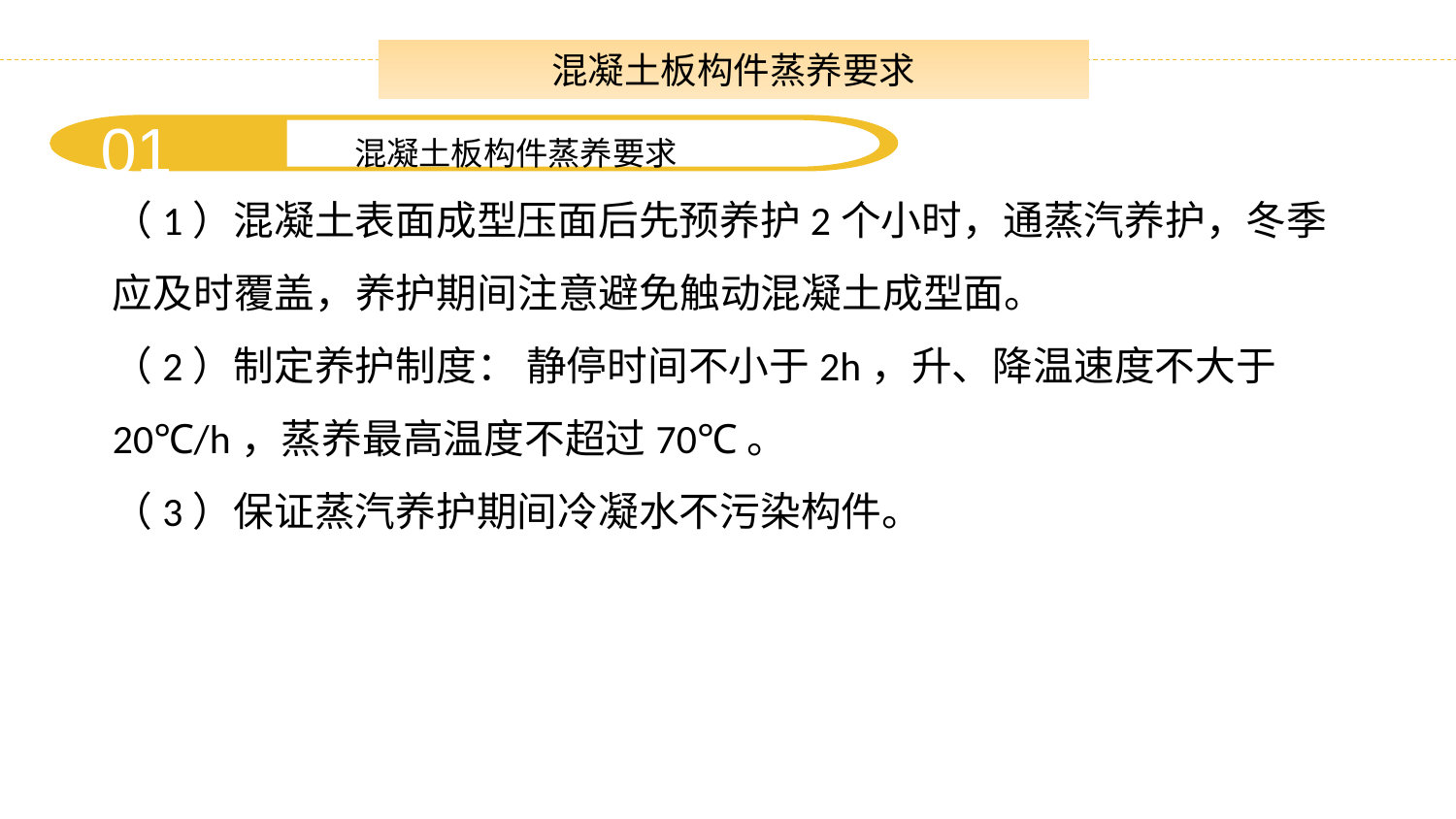

混凝土板构件蒸养要求
01

混凝土板构件蒸养要求

（1）混凝土表面成型压面后先预养护2个小时，通蒸汽养护，冬季应及时覆盖，养护期间注意避免触动混凝土成型面。
（2）制定养护制度： 静停时间不小于2h，升、降温速度不大于20℃/h，蒸养最高温度不超过70℃。
（3）保证蒸汽养护期间冷凝水不污染构件。